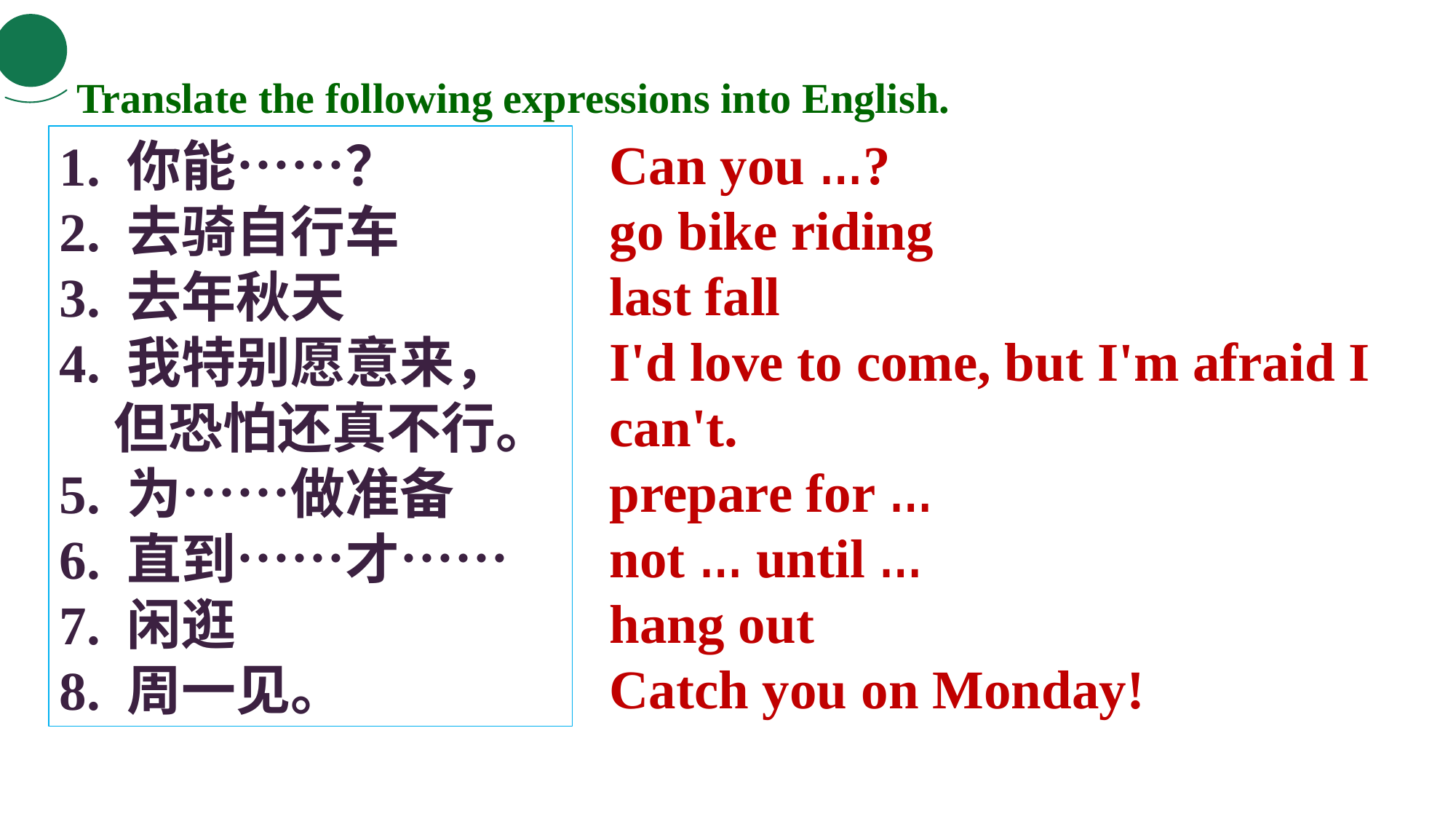

Post-reading
Translate the following expressions into English.
Can you …?
go bike riding
last fall
I'd love to come, but I'm afraid I can't.
prepare for …
not … until …
hang out
Catch you on Monday!
1. 你能……？
2. 去骑自行车
3. 去年秋天
4. 我特别愿意来，但恐怕还真不行。
5. 为……做准备
6. 直到……才……
7. 闲逛
8. 周一见。